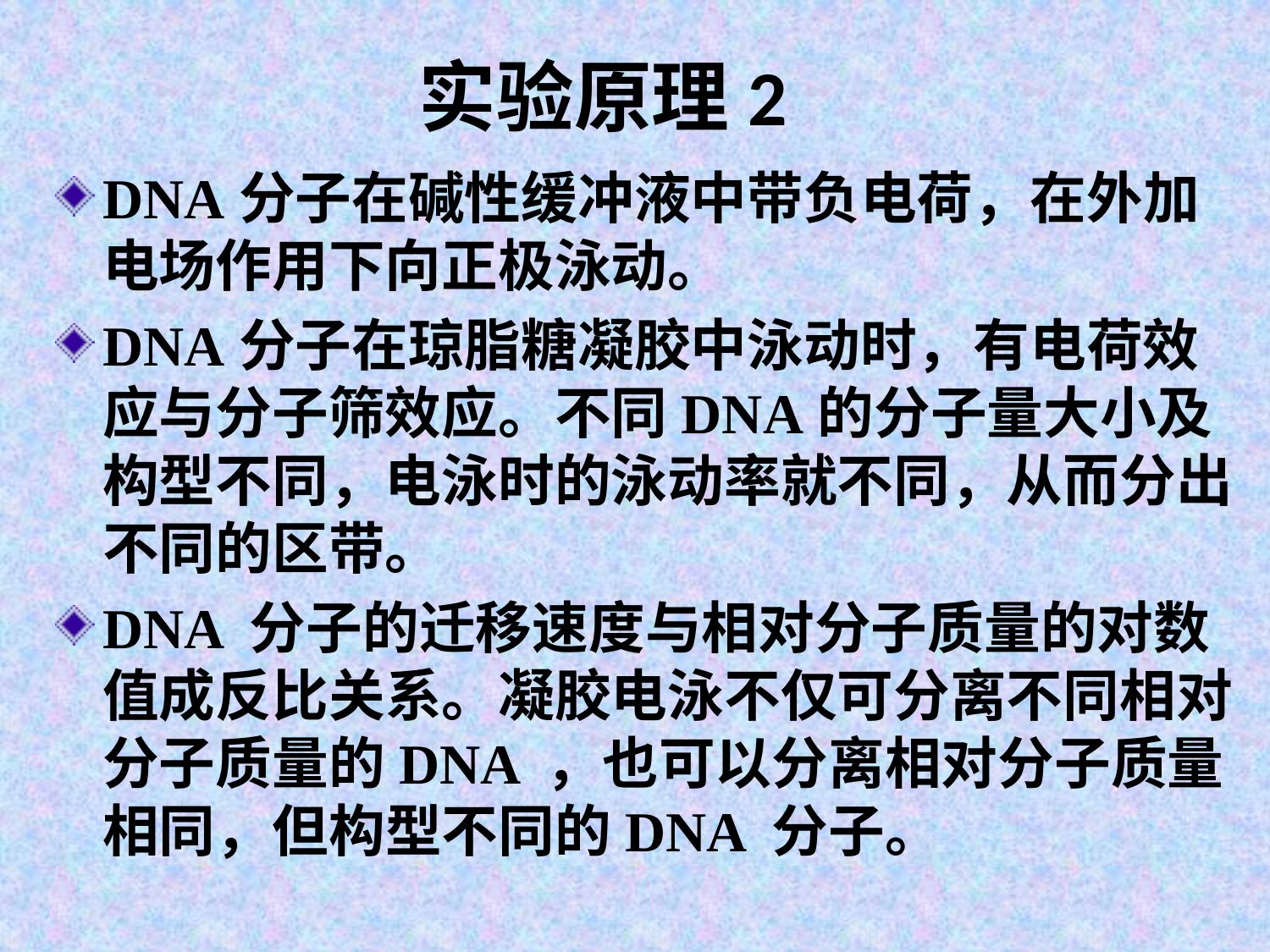

实验原理2
DNA分子在碱性缓冲液中带负电荷，在外加电场作用下向正极泳动。
DNA分子在琼脂糖凝胶中泳动时，有电荷效应与分子筛效应。不同DNA的分子量大小及构型不同，电泳时的泳动率就不同，从而分出不同的区带。
DNA 分子的迁移速度与相对分子质量的对数值成反比关系。凝胶电泳不仅可分离不同相对分子质量的DNA ，也可以分离相对分子质量相同，但构型不同的DNA 分子。